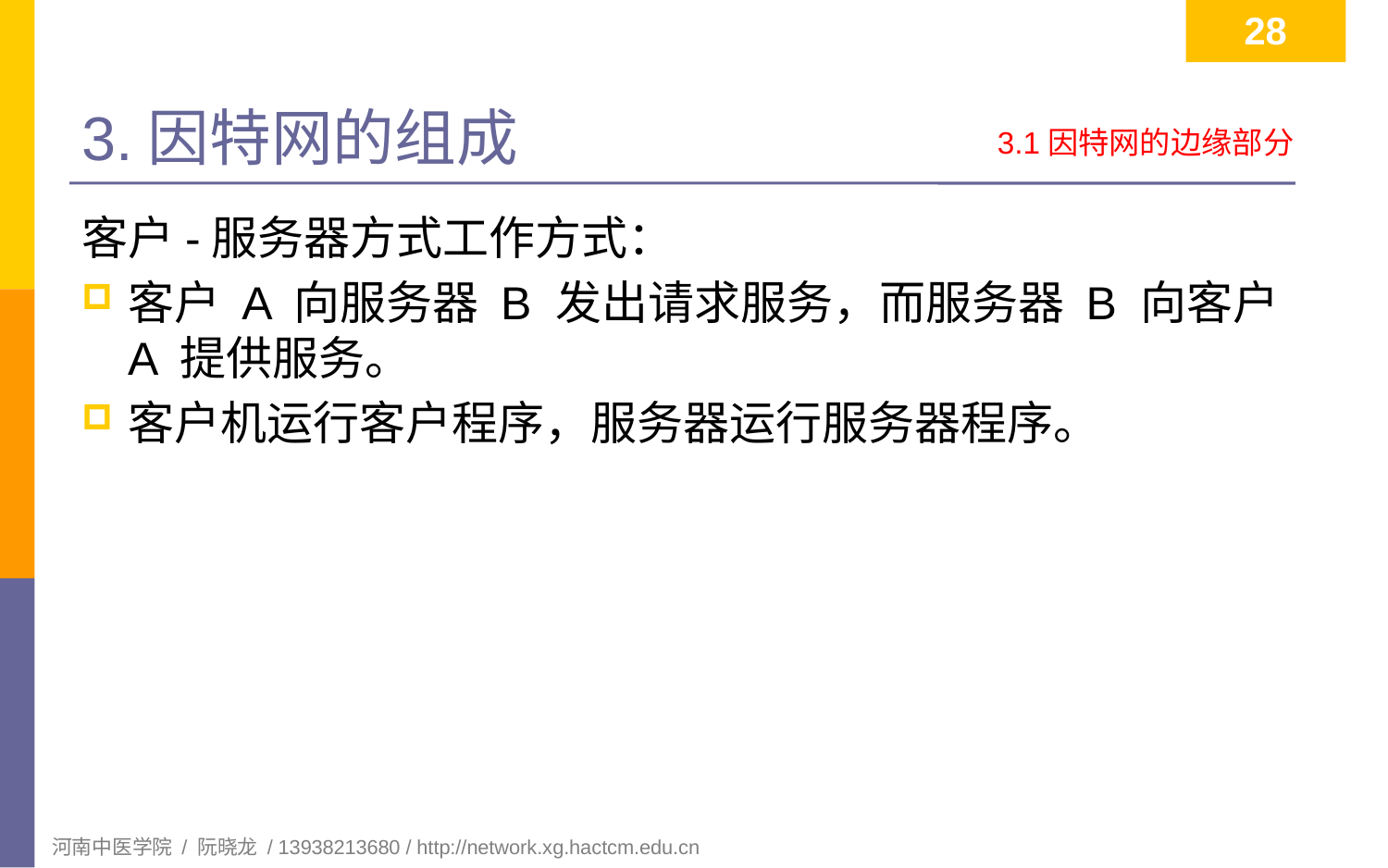

28
# 3.因特网的组成
3.1因特网的边缘部分
客户-服务器方式工作方式：
客户 A 向服务器 B 发出请求服务，而服务器 B 向客户 A 提供服务。
客户机运行客户程序，服务器运行服务器程序。